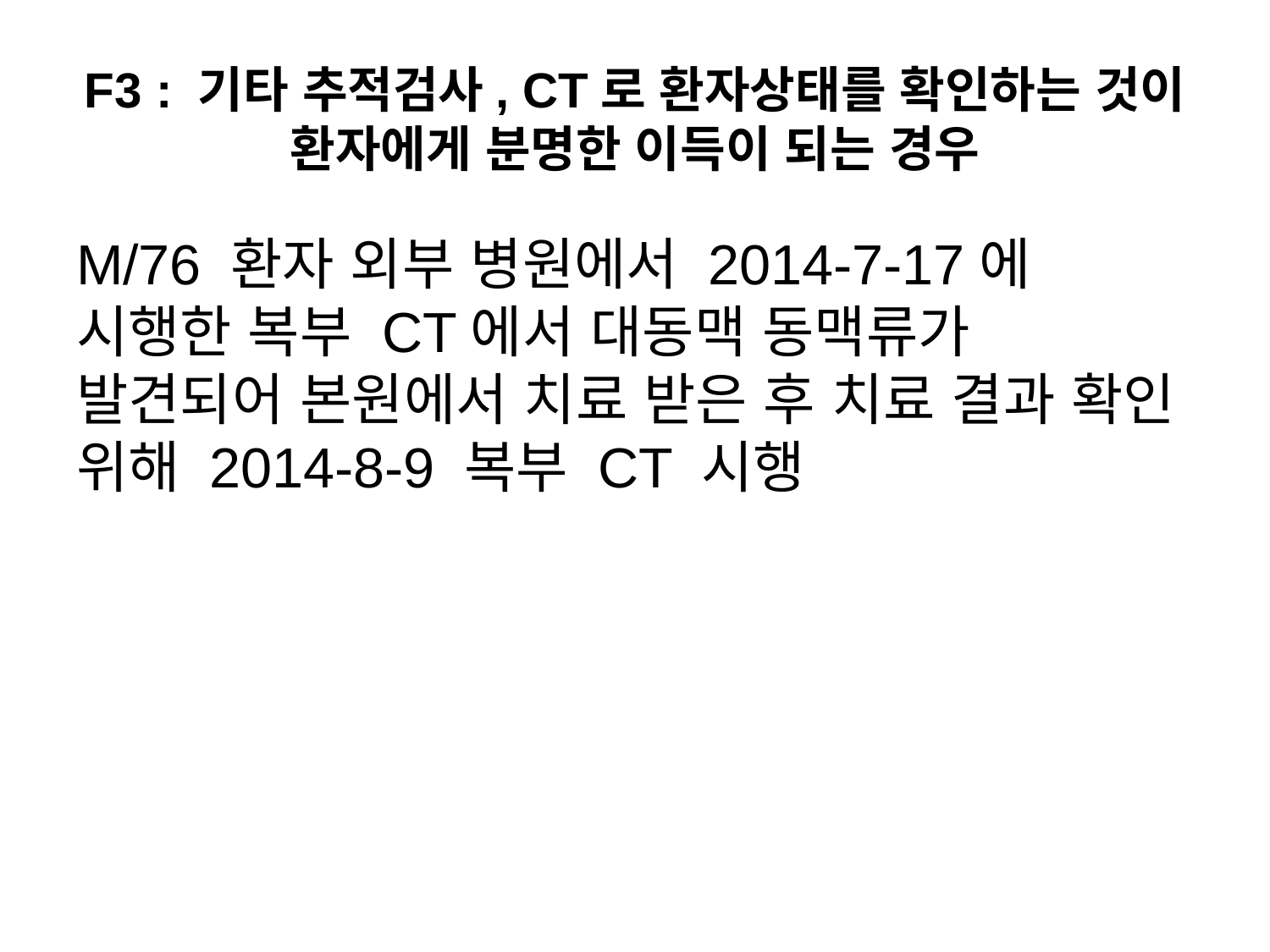

# F3 : 기타 추적검사, CT로 환자상태를 확인하는 것이 환자에게 분명한 이득이 되는 경우
M/76 환자 외부 병원에서 2014-7-17에 시행한 복부 CT에서 대동맥 동맥류가 발견되어 본원에서 치료 받은 후 치료 결과 확인 위해 2014-8-9 복부 CT 시행